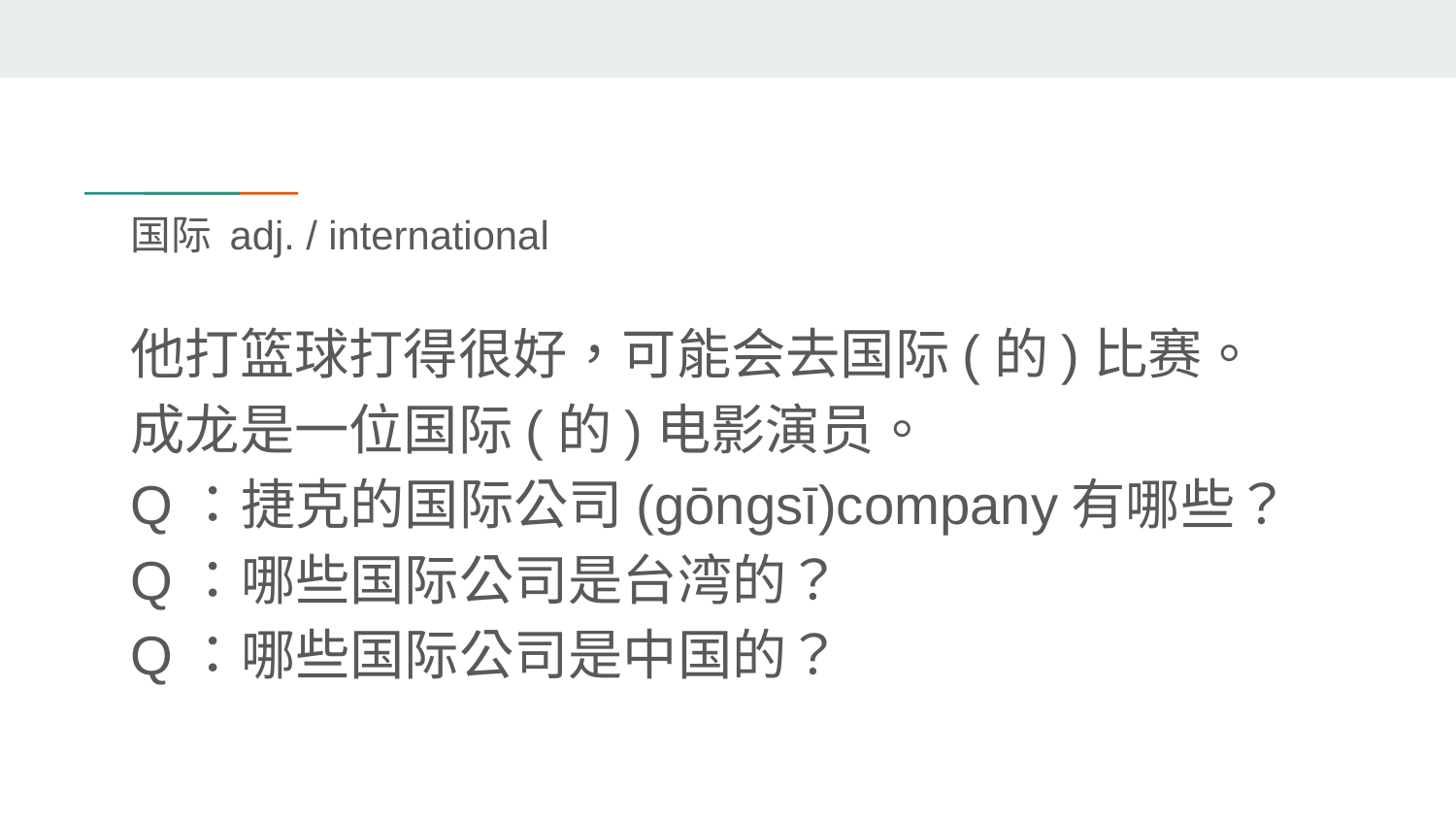

# 国际 adj. / international

他打篮球打得很好，可能会去国际(的)比赛。
成龙是一位国际(的)电影演员。
Q：捷克的国际公司(gōngsī)company有哪些？
Q：哪些国际公司是台湾的？
Q：哪些国际公司是中国的？